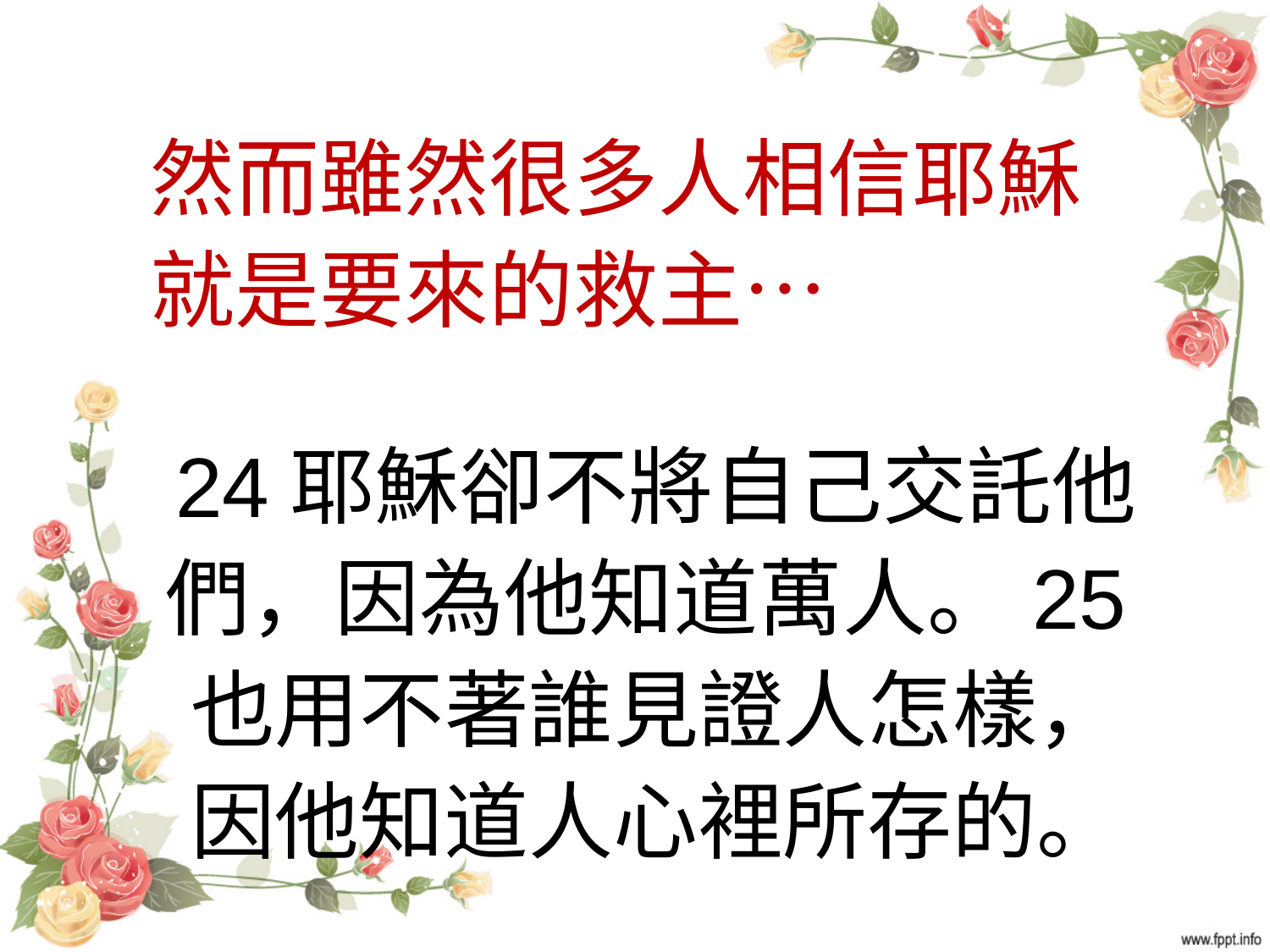

然而雖然很多人相信耶穌就是要來的救主…
24耶穌卻不將自己交託他們，因為他知道萬人。25也用不著誰見證人怎樣，因他知道人心裡所存的。